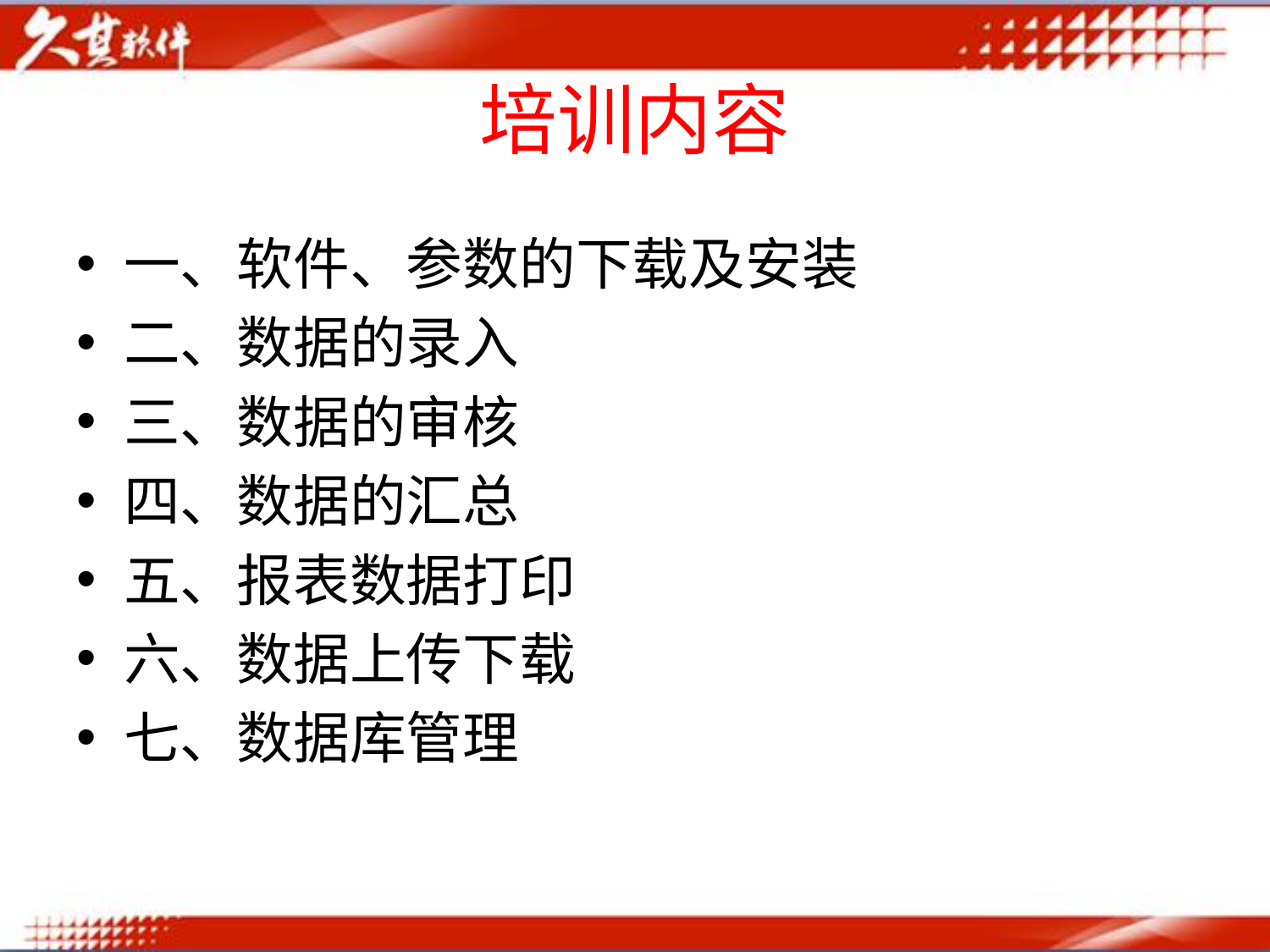

# 培训内容
一、软件、参数的下载及安装
二、数据的录入
三、数据的审核
四、数据的汇总
五、报表数据打印
六、数据上传下载
七、数据库管理